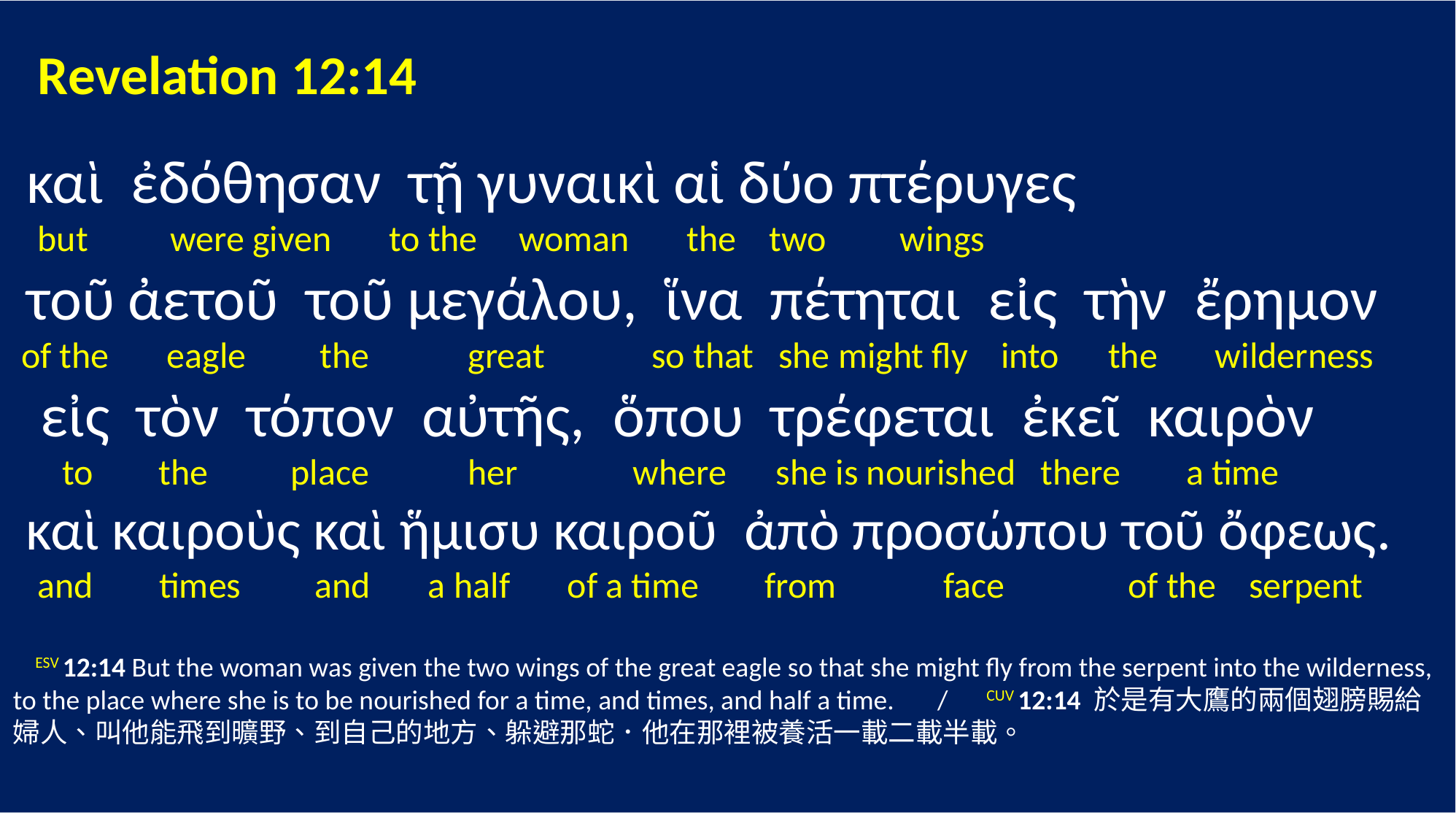

Revelation 12:14

 καὶ  ἐδόθησαν  τῇ γυναικὶ αἱ δύο πτέρυγες
   but          were given       to the     woman       the    two         wings
 τοῦ ἀετοῦ  τοῦ μεγάλου,  ἵνα  πέτηται  εἰς  τὴν  ἔρημον
 of the       eagle         the            great             so that   she might fly    into      the       wilderness
  εἰς  τὸν  τόπον  αὐτῆς,  ὅπου  τρέφεται  ἐκεῖ  καιρὸν
      to        the          place            her              where      she is nourished   there        a time
 καὶ καιροὺς καὶ ἥμισυ καιροῦ  ἀπὸ προσώπου τοῦ ὄφεως.
   and        times         and       a half       of a time        from             face               of the    serpent

    ESV 12:14 But the woman was given the two wings of the great eagle so that she might fly from the serpent into the wilderness, to the place where she is to be nourished for a time, and times, and half a time.       /      CUV 12:14 於是有大鷹的兩個翅膀賜給婦人、叫他能飛到曠野、到自己的地方、躲避那蛇．他在那裡被養活一載二載半載。